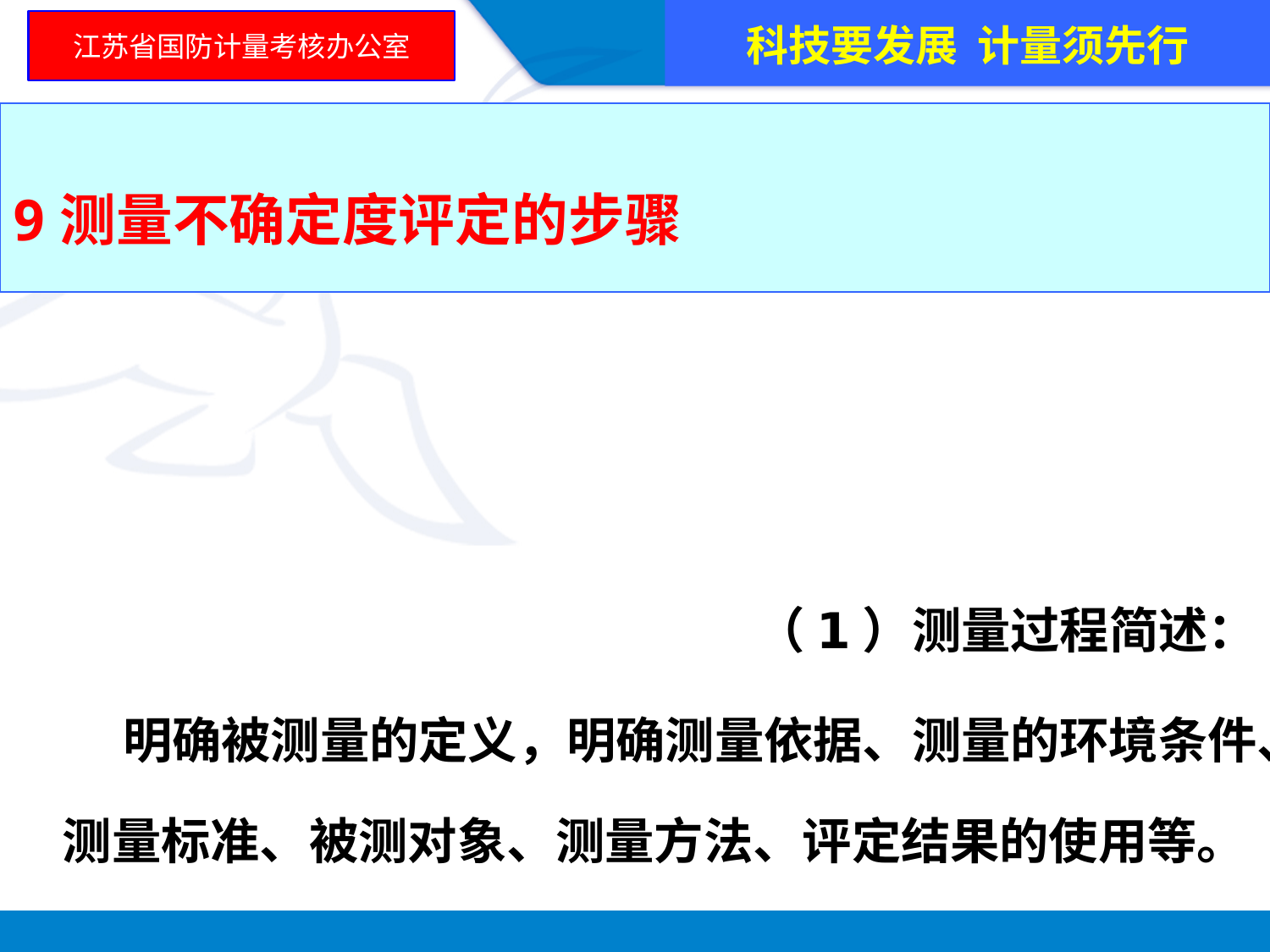

科技要发展  计量须先行
江苏省国防计量考核办公室
9测量不确定度评定的步骤

（1）测量过程简述：
  明确被测量的定义，明确测量依据、测量的环境条件、测量标准、被测对象、测量方法、评定结果的使用等。